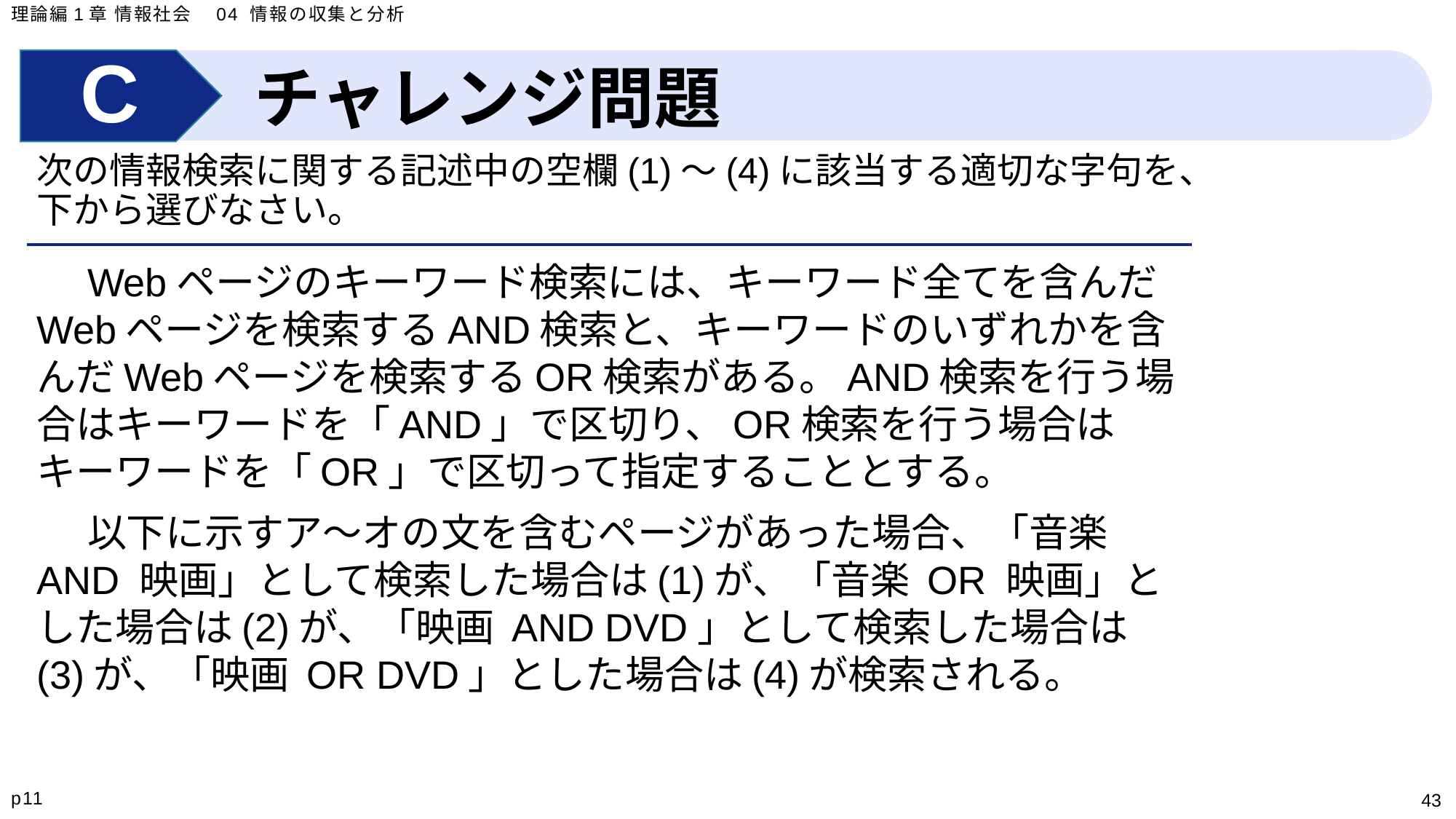

理論編1章 情報社会　04 情報の収集と分析
チャレンジ問題
次の情報検索に関する記述中の空欄(1)～(4)に該当する適切な字句を、下から選びなさい。
Webページのキーワード検索には、キーワード全てを含んだWebページを検索するAND検索と、キーワードのいずれかを含んだWebページを検索するOR検索がある。AND検索を行う場合はキーワードを「AND」で区切り、OR検索を行う場合はキーワードを「OR」で区切って指定することとする。
以下に示すア～オの文を含むページがあった場合、「音楽 AND 映画」として検索した場合は(1)が、「音楽 OR 映画」とした場合は(2)が、「映画 AND DVD」として検索した場合は(3)が、「映画 OR DVD」とした場合は(4)が検索される。
p11
43